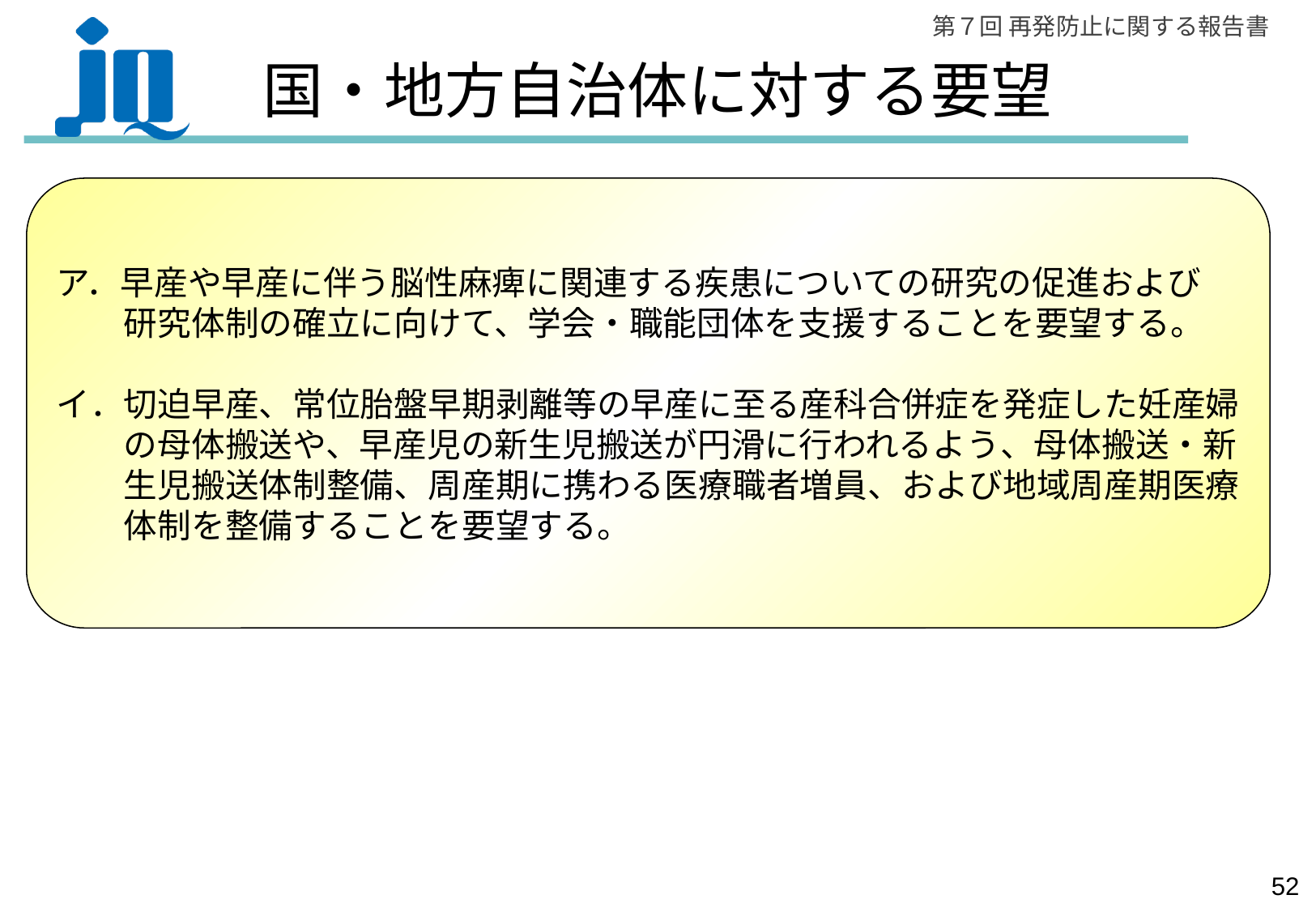

# 国・地方自治体に対する要望
ア．早産や早産に伴う脳性麻痺に関連する疾患についての研究の促進および
　　研究体制の確立に向けて、学会・職能団体を支援することを要望する。

イ．切迫早産、常位胎盤早期剥離等の早産に至る産科合併症を発症した妊産婦
　　の母体搬送や、早産児の新生児搬送が円滑に行われるよう、母体搬送・新
　　生児搬送体制整備、周産期に携わる医療職者増員、および地域周産期医療
　　体制を整備することを要望する。
52